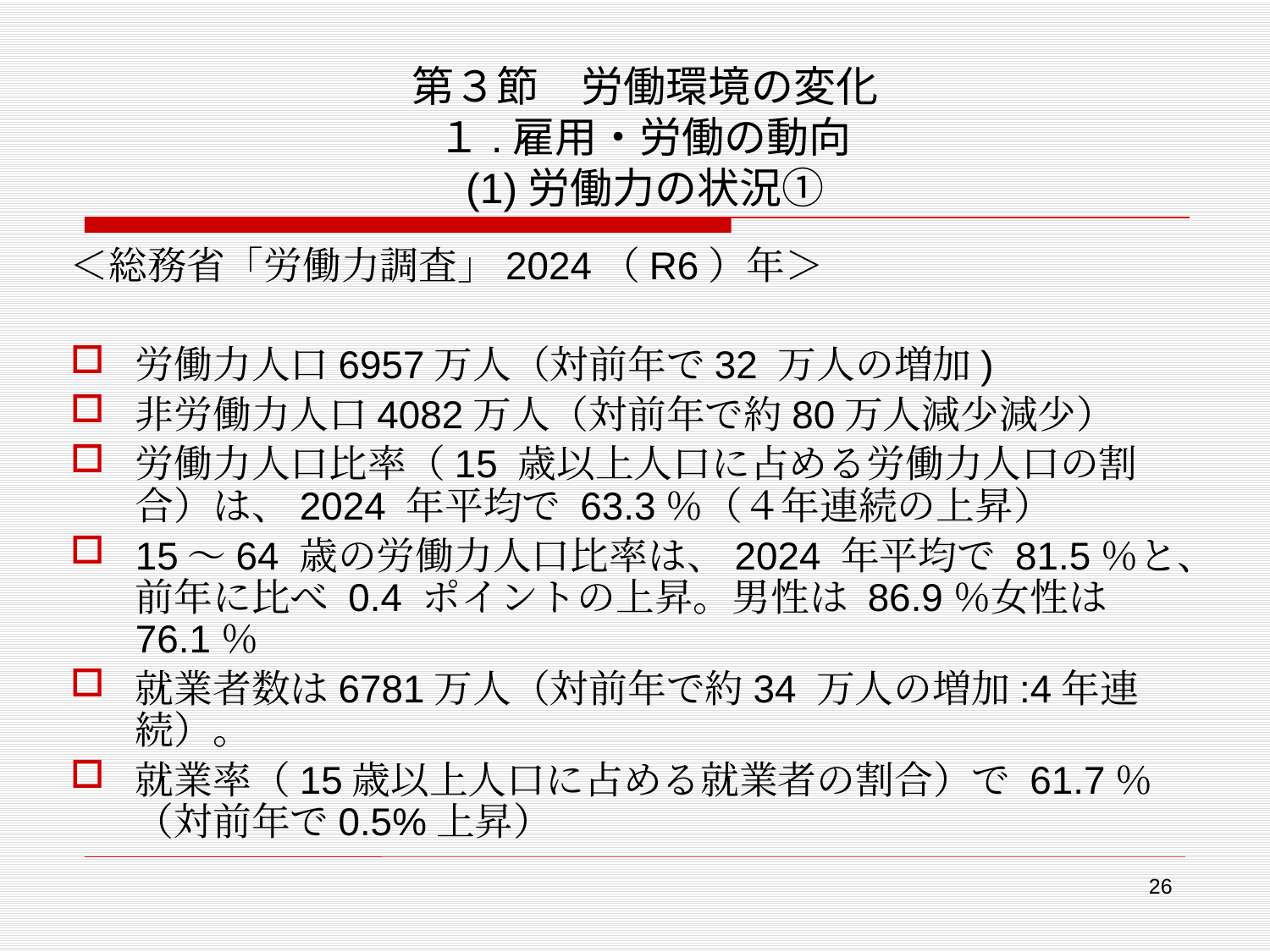

# 第３節　労働環境の変化 １.雇用・労働の動向 (1)労働力の状況①
＜総務省「労働力調査」2024（R6）年＞

労働力人口6957万人（対前年で32 万人の増加)
非労働力人口4082万人（対前年で約80万人減少減少）
労働力人口比率（15 歳以上人口に占める労働力人口の割合）は、2024 年平均で 63.3％（４年連続の上昇）
15～64 歳の労働力人口比率は、2024 年平均で 81.5％と、前年に比べ 0.4 ポイントの上昇。男性は 86.9％女性は 76.1％
就業者数は6781万人（対前年で約34 万人の増加:4年連続）。
就業率（15歳以上人口に占める就業者の割合）で 61.7％（対前年で0.5%上昇）
26